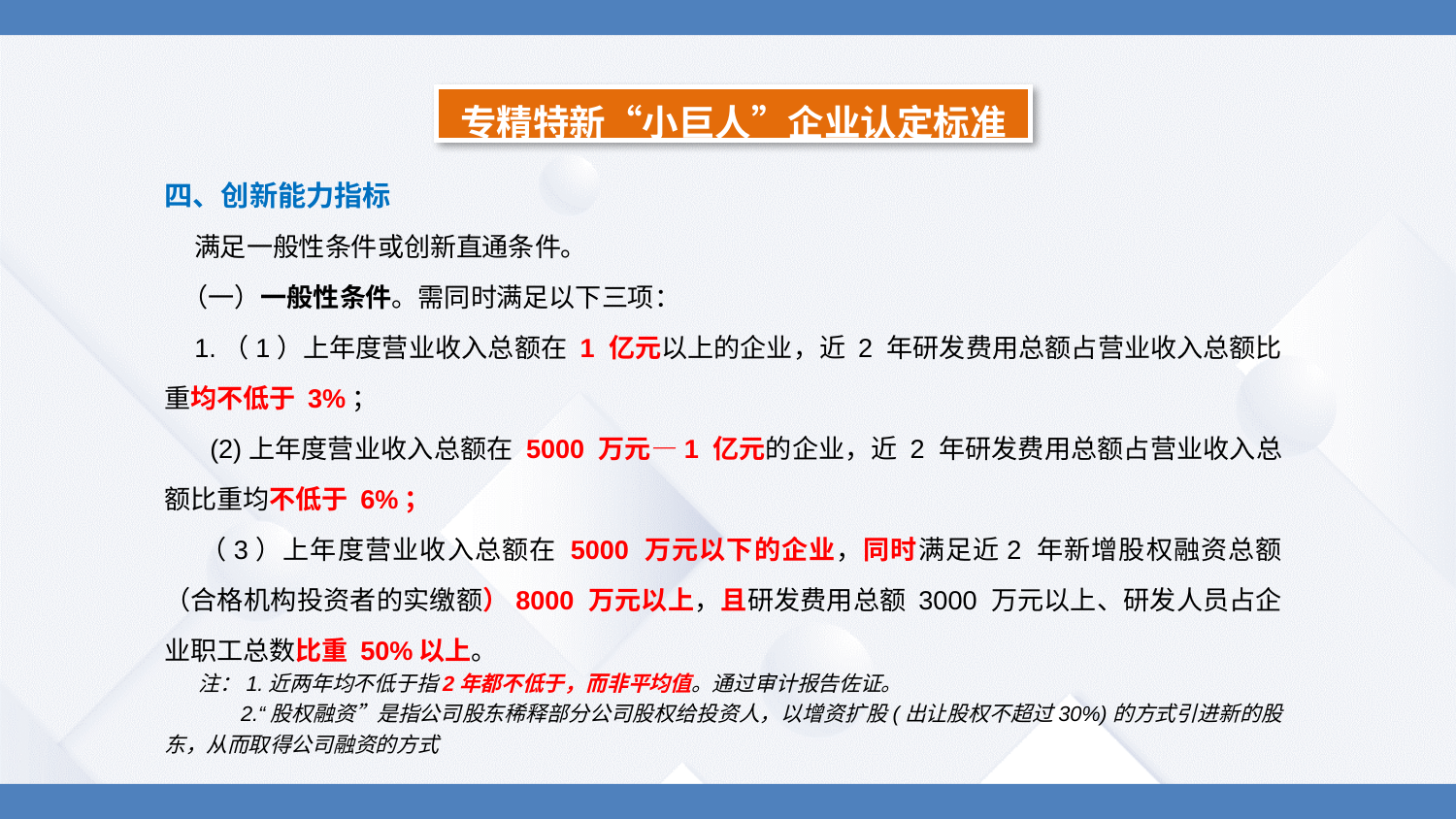

专精特新“小巨人”企业认定标准

四、创新能力指标
    满足一般性条件或创新直通条件。
  （一）一般性条件。需同时满足以下三项：
    1.（1）上年度营业收入总额在 1 亿元以上的企业，近 2 年研发费用总额占营业收入总额比重均不低于 3%；
      (2)上年度营业收入总额在 5000 万元—1 亿元的企业，近 2 年研发费用总额占营业收入总额比重均不低于 6%；
    （3）上年度营业收入总额在 5000 万元以下的企业，同时满足近2 年新增股权融资总额（合格机构投资者的实缴额）8000 万元以上，且研发费用总额 3000 万元以上、研发人员占企业职工总数比重 50%以上。
注：1.近两年均不低于指2年都不低于，而非平均值。通过审计报告佐证。
       2.“股权融资”是指公司股东稀释部分公司股权给投资人，以增资扩股(出让股权不超过30%)的方式引进新的股东，从而取得公司融资的方式